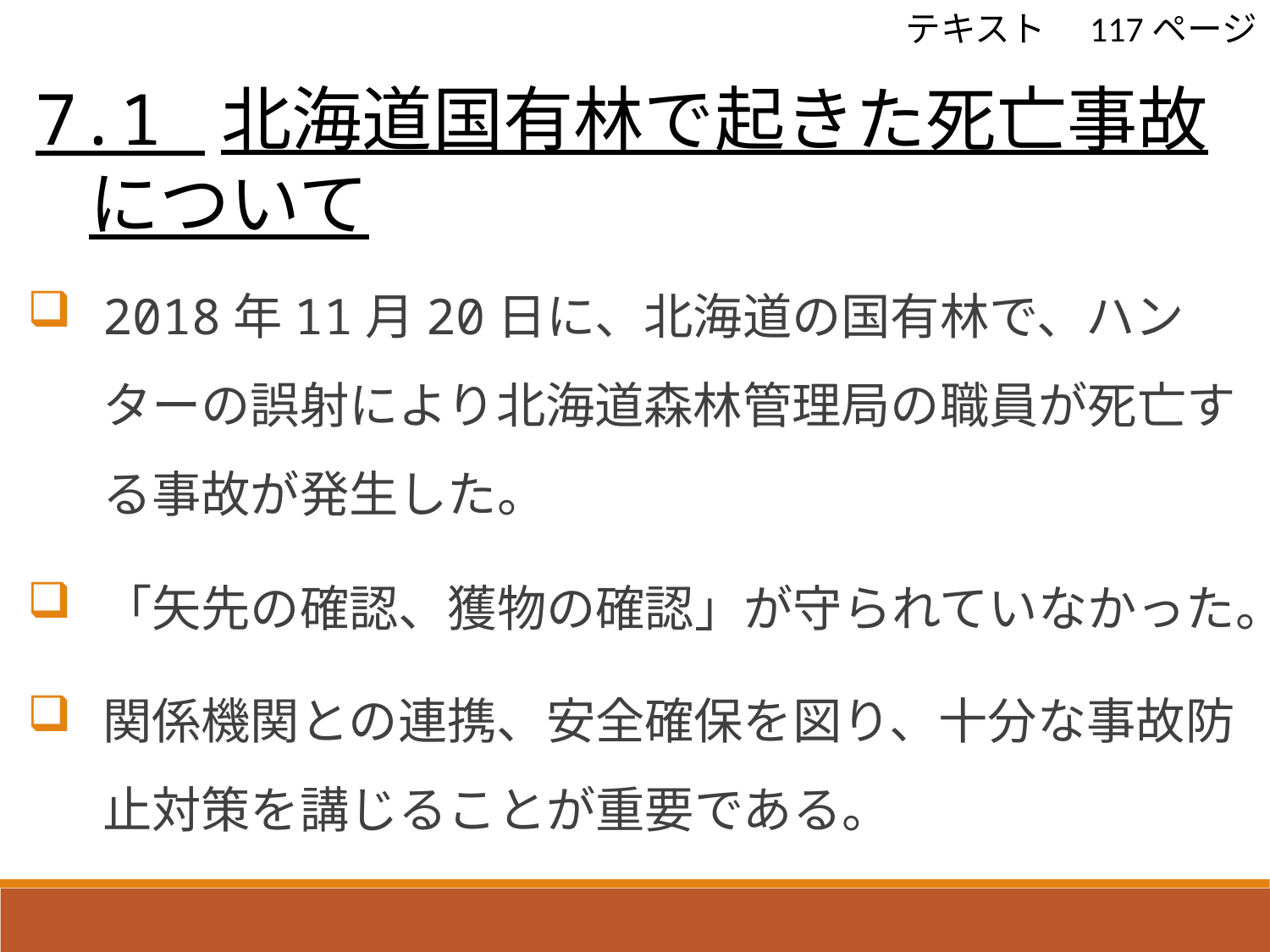

テキスト　117ページ
 7.1 北海道国有林で起きた死亡事故
     について
2018年11月20日に、北海道の国有林で、ハンターの誤射により北海道森林管理局の職員が死亡する事故が発生した。
「矢先の確認、獲物の確認」が守られていなかった。
関係機関との連携、安全確保を図り、十分な事故防止対策を講じることが重要である。